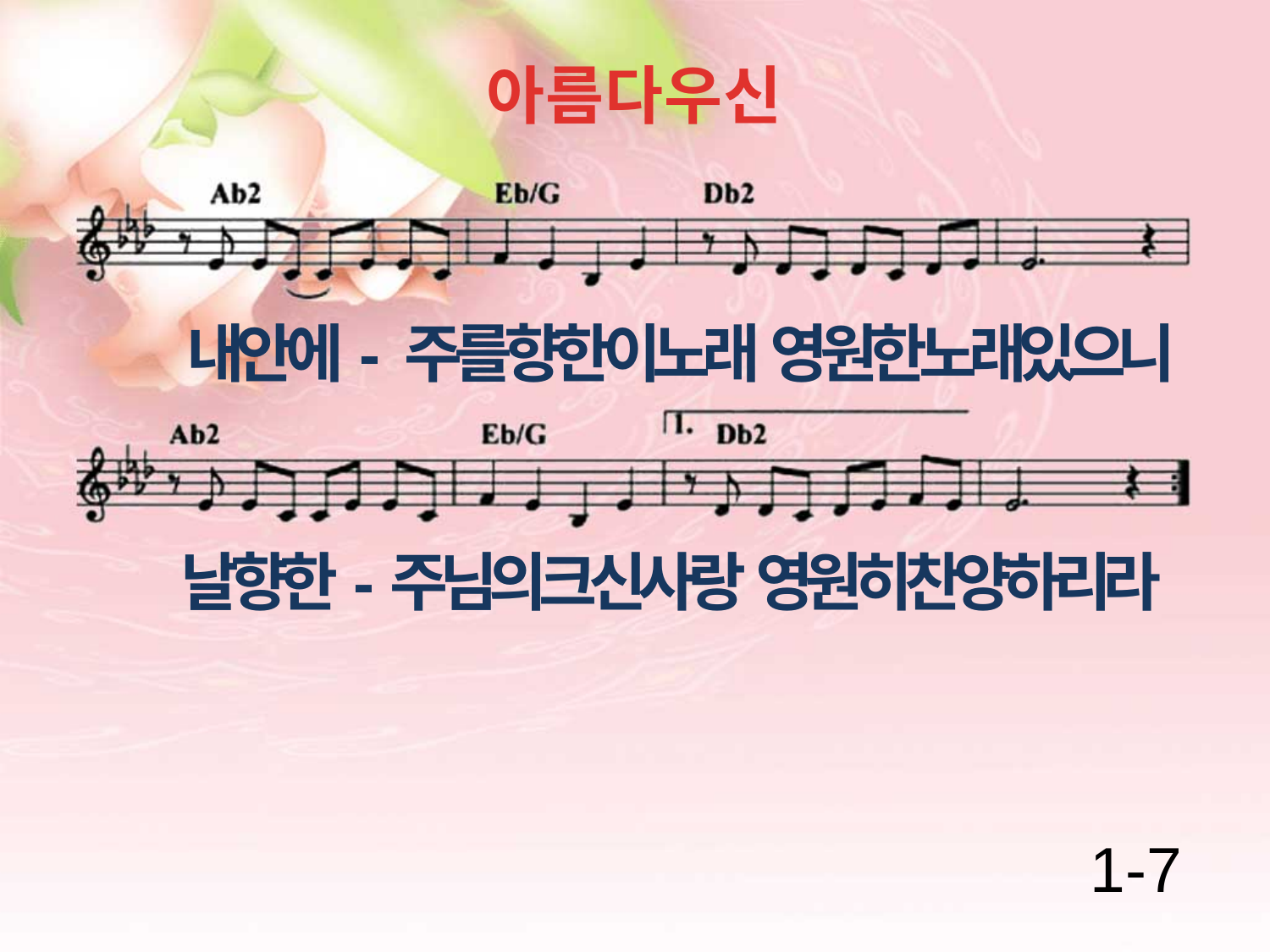

아름다우신
내안에- 주를향한이노래  영원한노래있으니
날향한-주님의크신사랑  영원히찬양하리라
1-7